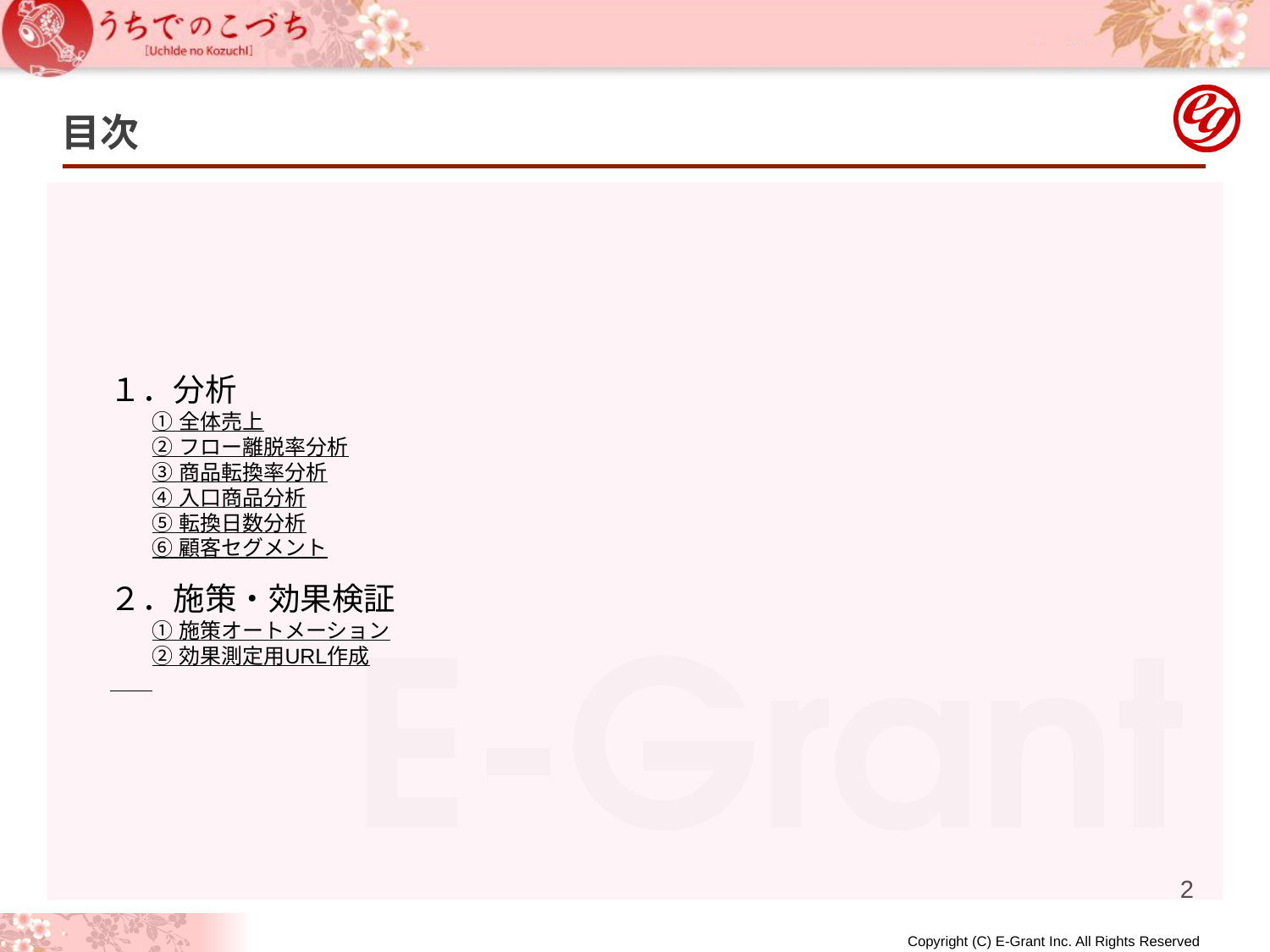

目次
１．分析
　　① 全体売上
　　② フロー離脱率分析
　　③ 商品転換率分析
　　④ 入口商品分析
　　⑤ 転換日数分析
　　⑥ 顧客セグメント
２．施策・効果検証
　　① 施策オートメーション
　　② 効果測定用URL作成

2